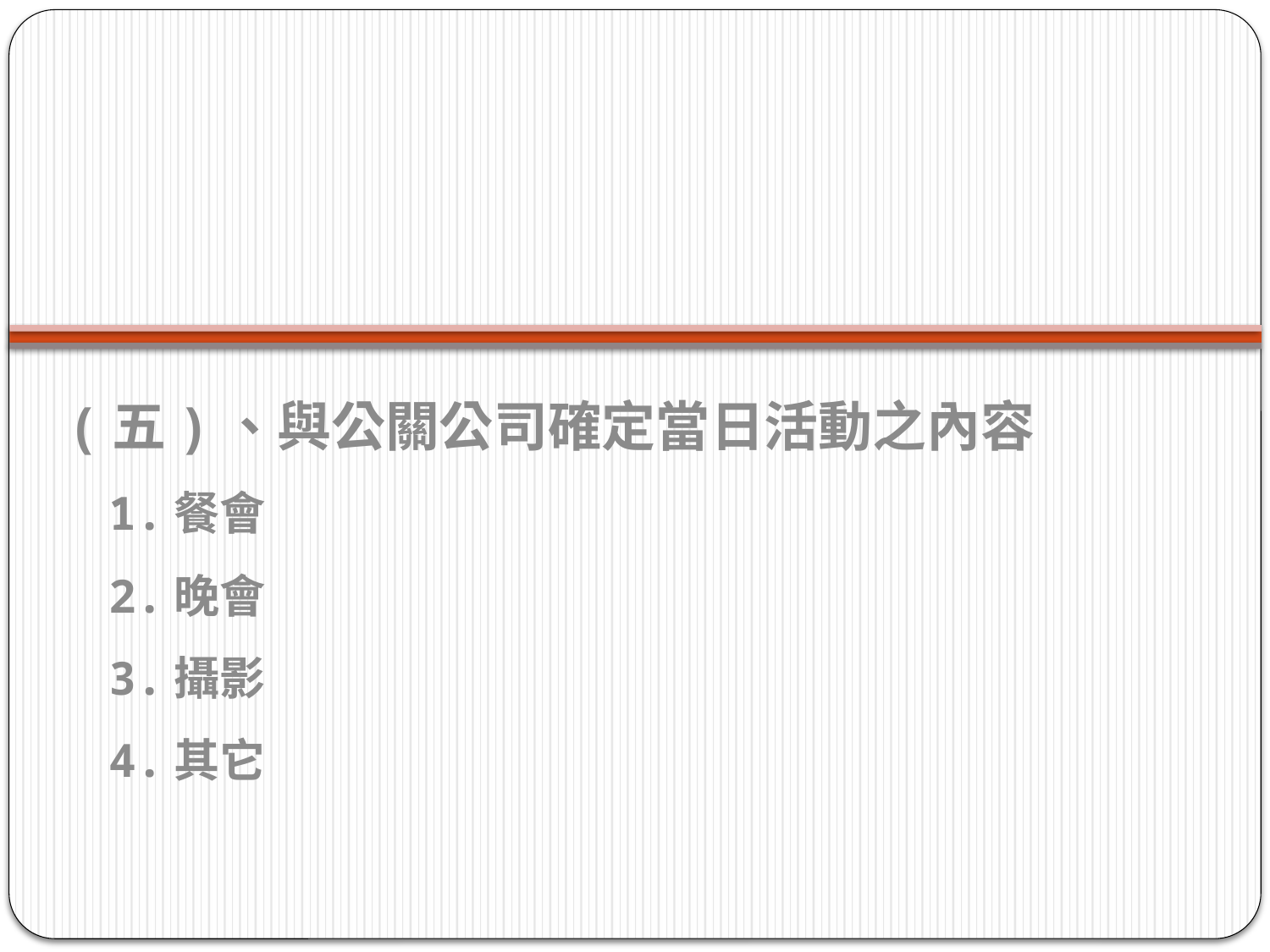

#
(五)、與公關公司確定當日活動之內容
   1.餐會
   2.晚會
   3.攝影
   4.其它